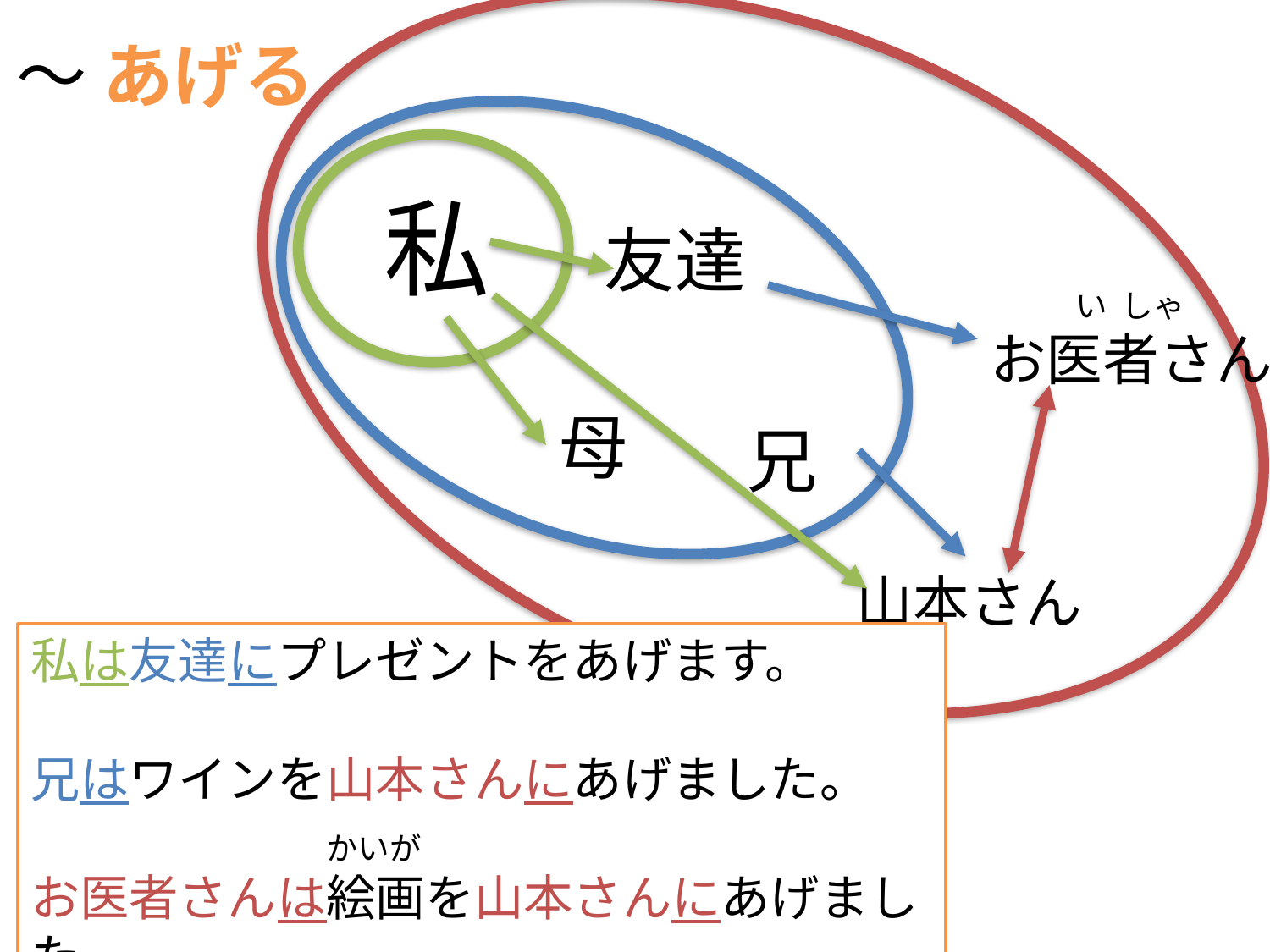

〜 あげる

私
友達
  　　い  しゃ
お医者さん
母
兄
山本さん
私は友達にプレゼントをあげます。

兄はワインを山本さんにあげました。

お医者さんは絵画を山本さんにあげました。
かいが